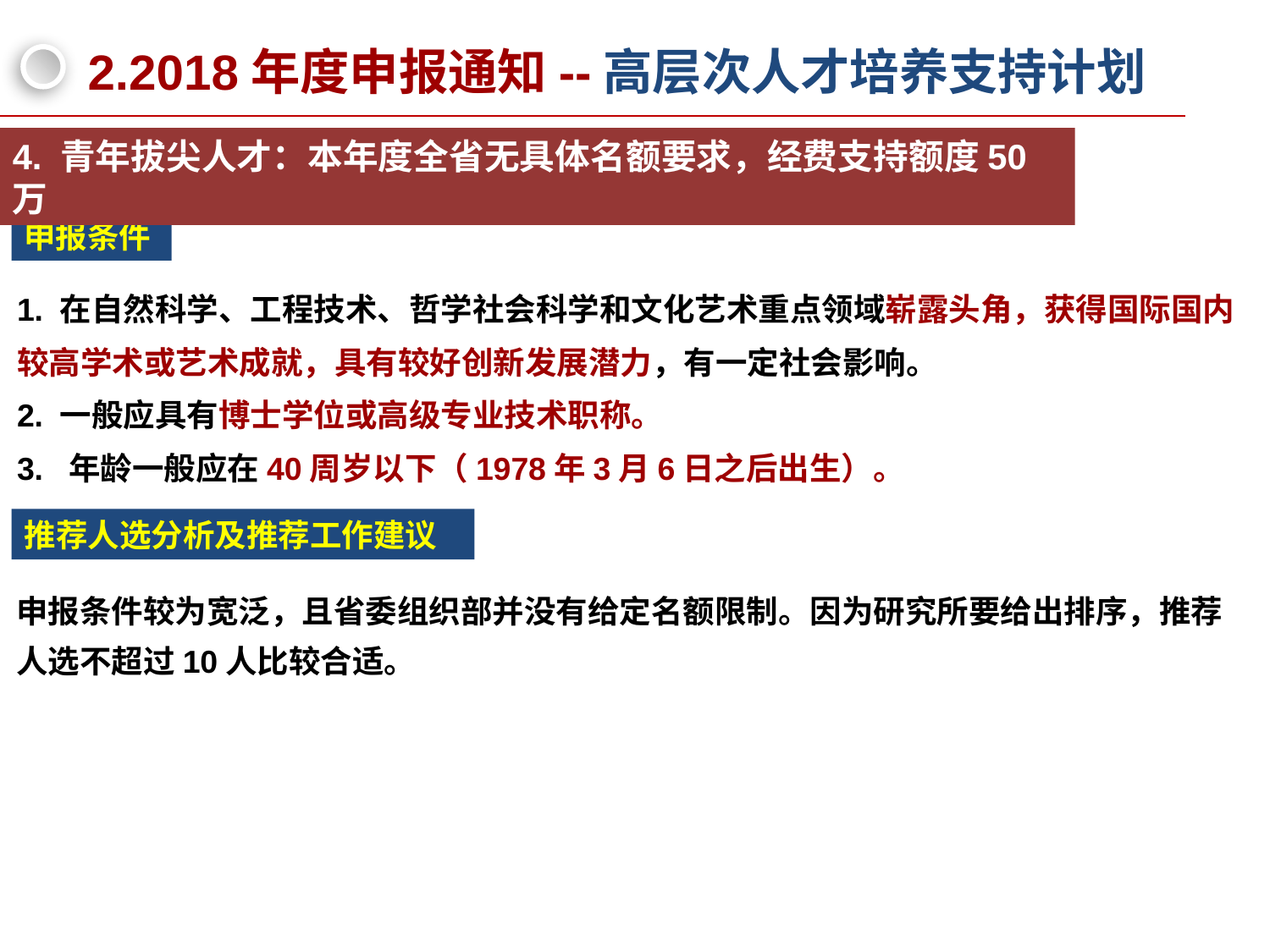

# 2.2018年度申报通知--高层次人才培养支持计划
4. 青年拔尖人才：本年度全省无具体名额要求，经费支持额度50万
申报条件
1. 在自然科学、工程技术、哲学社会科学和文化艺术重点领域崭露头角，获得国际国内较高学术或艺术成就，具有较好创新发展潜力，有一定社会影响。
2. 一般应具有博士学位或高级专业技术职称。
3.  年龄一般应在40周岁以下（1978年3月6日之后出生）。
推荐人选分析及推荐工作建议
申报条件较为宽泛，且省委组织部并没有给定名额限制。因为研究所要给出排序，推荐人选不超过10人比较合适。